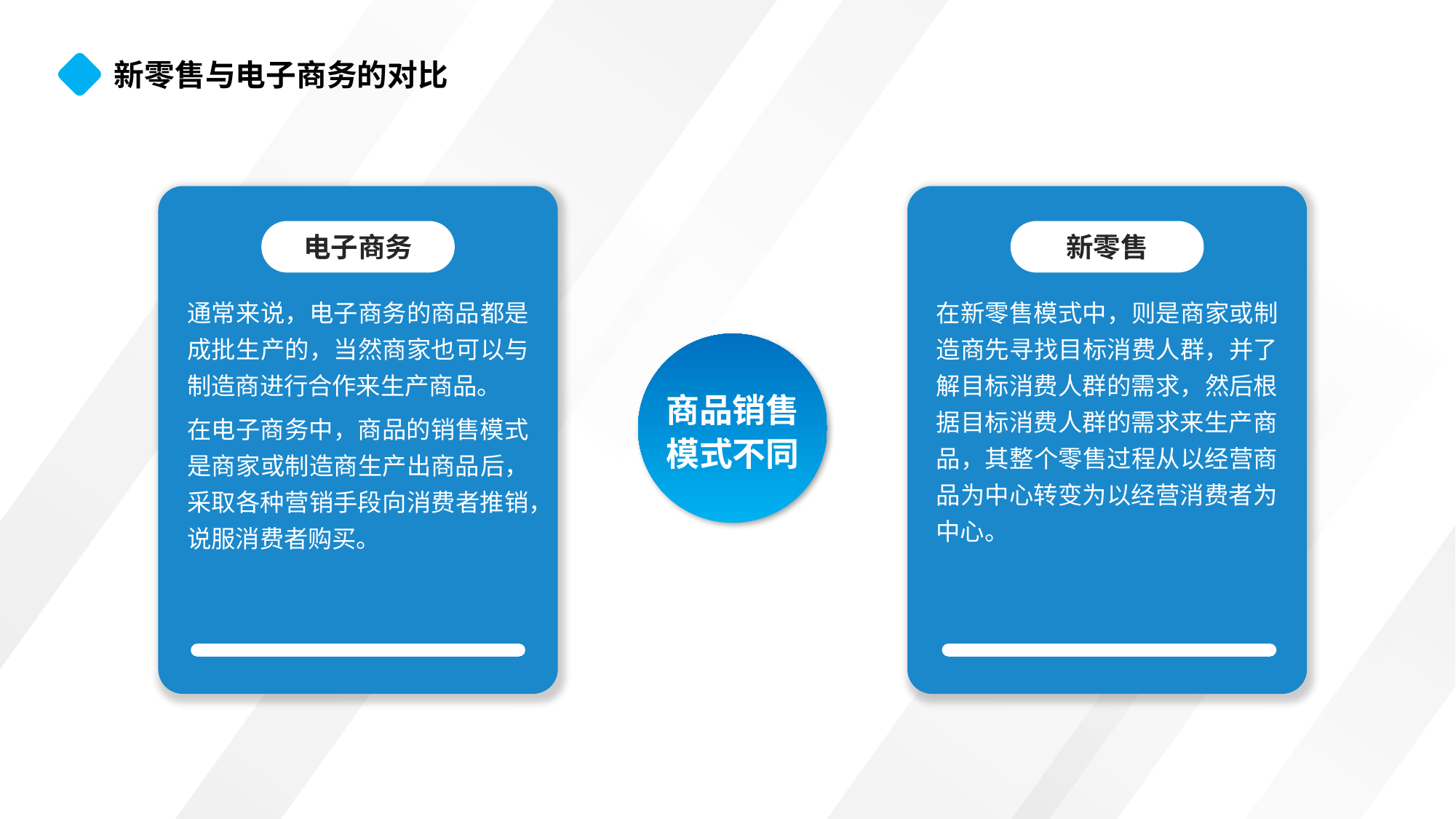

新零售与电子商务的对比

电子商务

通常来说，电子商务的商品都是成批生产的，当然商家也可以与制造商进行合作来生产商品。
在电子商务中，商品的销售模式是商家或制造商生产出商品后，采取各种营销手段向消费者推销，说服消费者购买。

新零售

在新零售模式中，则是商家或制造商先寻找目标消费人群，并了解目标消费人群的需求，然后根据目标消费人群的需求来生产商品，其整个零售过程从以经营商品为中心转变为以经营消费者为中心。

商品销售模式不同